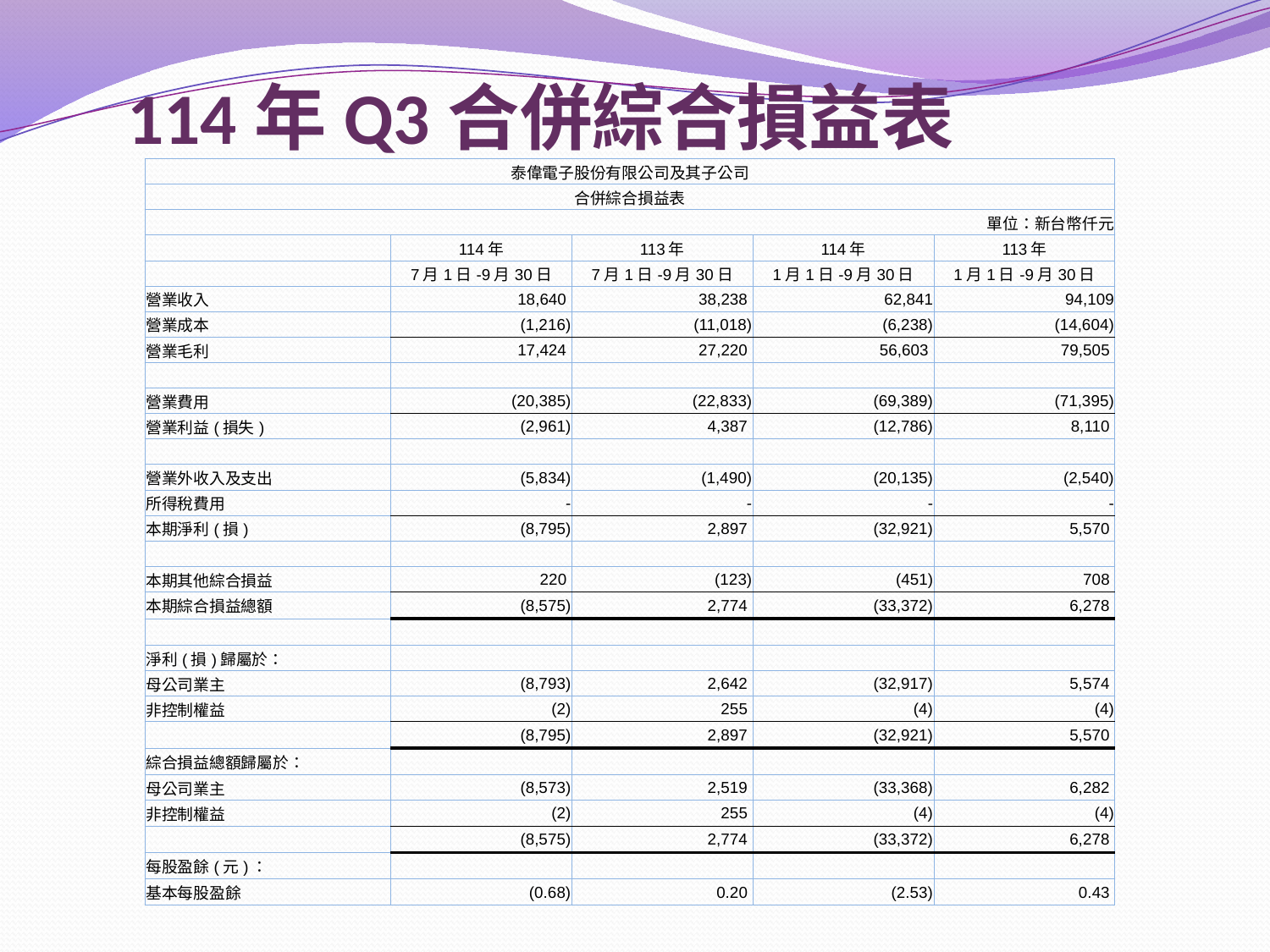

# 114年Q3合併綜合損益表
| 泰偉電子股份有限公司及其子公司 |  |  |  |  |
| --- | --- | --- | --- | --- |
| 合併綜合損益表 |  |  |  |  |
| 單位：新台幣仟元 |  |  |  |  |
|  | 114年 | 113年 | 114年 | 113年 |
|  | 7月1日-9月30日 | 7月1日-9月30日 | 1月1日-9月30日 | 1月1日-9月30日 |
| 營業收入 | 18,640 | 38,238 | 62,841 | 94,109 |
| 營業成本 | (1,216) | (11,018) | (6,238) | (14,604) |
| 營業毛利 | 17,424 | 27,220 | 56,603 | 79,505 |
|  |  |  |  |  |
| 營業費用 | (20,385) | (22,833) | (69,389) | (71,395) |
| 營業利益(損失) | (2,961) | 4,387 | (12,786) | 8,110 |
|  |  |  |  |  |
| 營業外收入及支出 | (5,834) | (1,490) | (20,135) | (2,540) |
| 所得稅費用 | - | - | - | - |
| 本期淨利(損) | (8,795) | 2,897 | (32,921) | 5,570 |
|  |  |  |  |  |
| 本期其他綜合損益 | 220 | (123) | (451) | 708 |
| 本期綜合損益總額 | (8,575) | 2,774 | (33,372) | 6,278 |
|  |  |  |  |  |
| 淨利(損)歸屬於： |  |  |  |  |
| 母公司業主 | (8,793) | 2,642 | (32,917) | 5,574 |
| 非控制權益 | (2) | 255 | (4) | (4) |
|  | (8,795) | 2,897 | (32,921) | 5,570 |
| 綜合損益總額歸屬於： |  |  |  |  |
| 母公司業主 | (8,573) | 2,519 | (33,368) | 6,282 |
| 非控制權益 | (2) | 255 | (4) | (4) |
|  | (8,575) | 2,774 | (33,372) | 6,278 |
| 每股盈餘(元)： |  |  |  |  |
| 基本每股盈餘 | (0.68) | 0.20 | (2.53) | 0.43 |